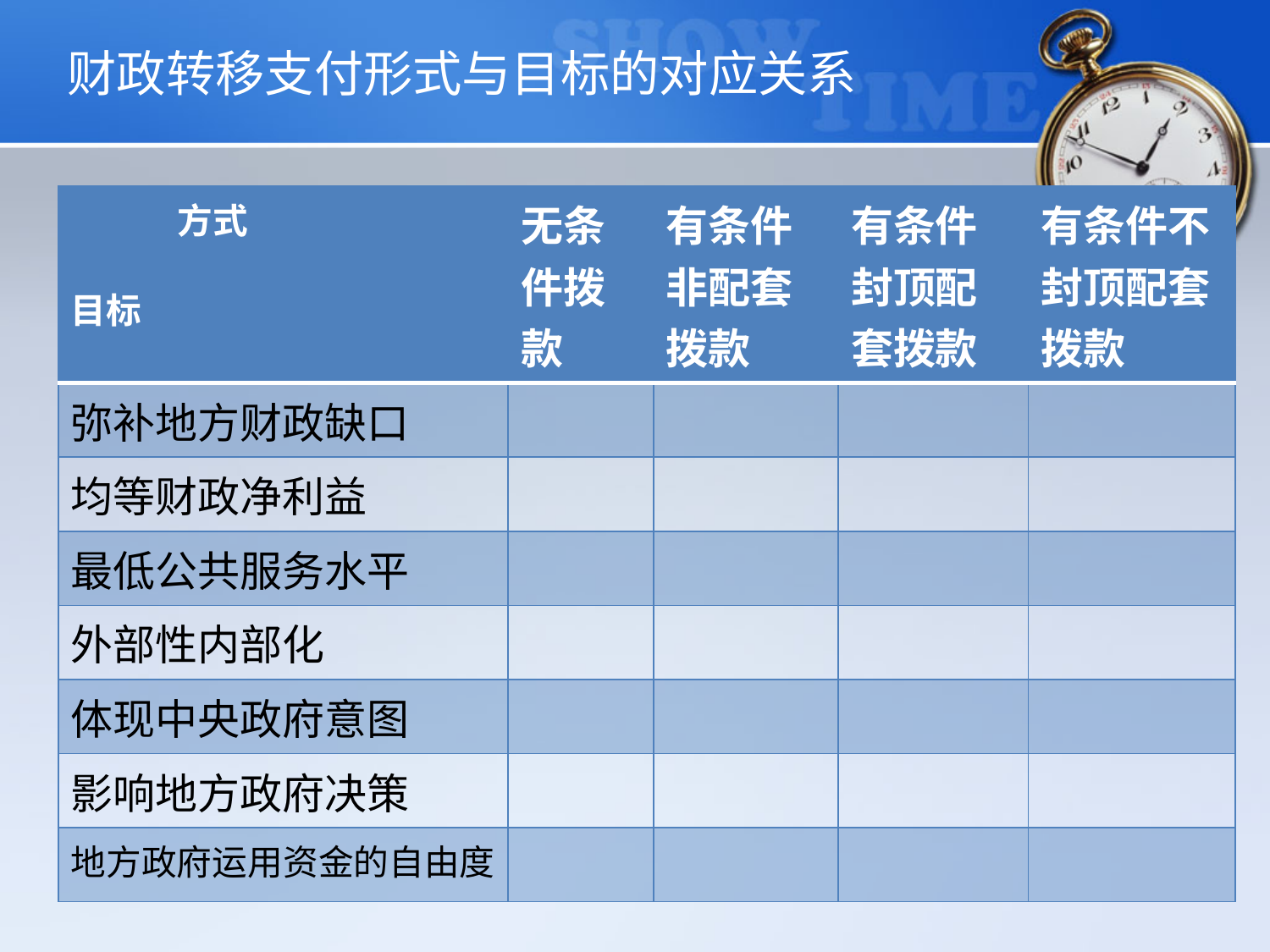

财政转移支付形式与目标的对应关系
| 方式 目标 | 无条件拨款 | 有条件非配套拨款 | 有条件封顶配套拨款 | 有条件不封顶配套拨款 |
| --- | --- | --- | --- | --- |
| 弥补地方财政缺口 |  |  |  |  |
| 均等财政净利益 |  |  |  |  |
| 最低公共服务水平 |  |  |  |  |
| 外部性内部化 |  |  |  |  |
| 体现中央政府意图 |  |  |  |  |
| 影响地方政府决策 |  |  |  |  |
| 地方政府运用资金的自由度 |  |  |  |  |